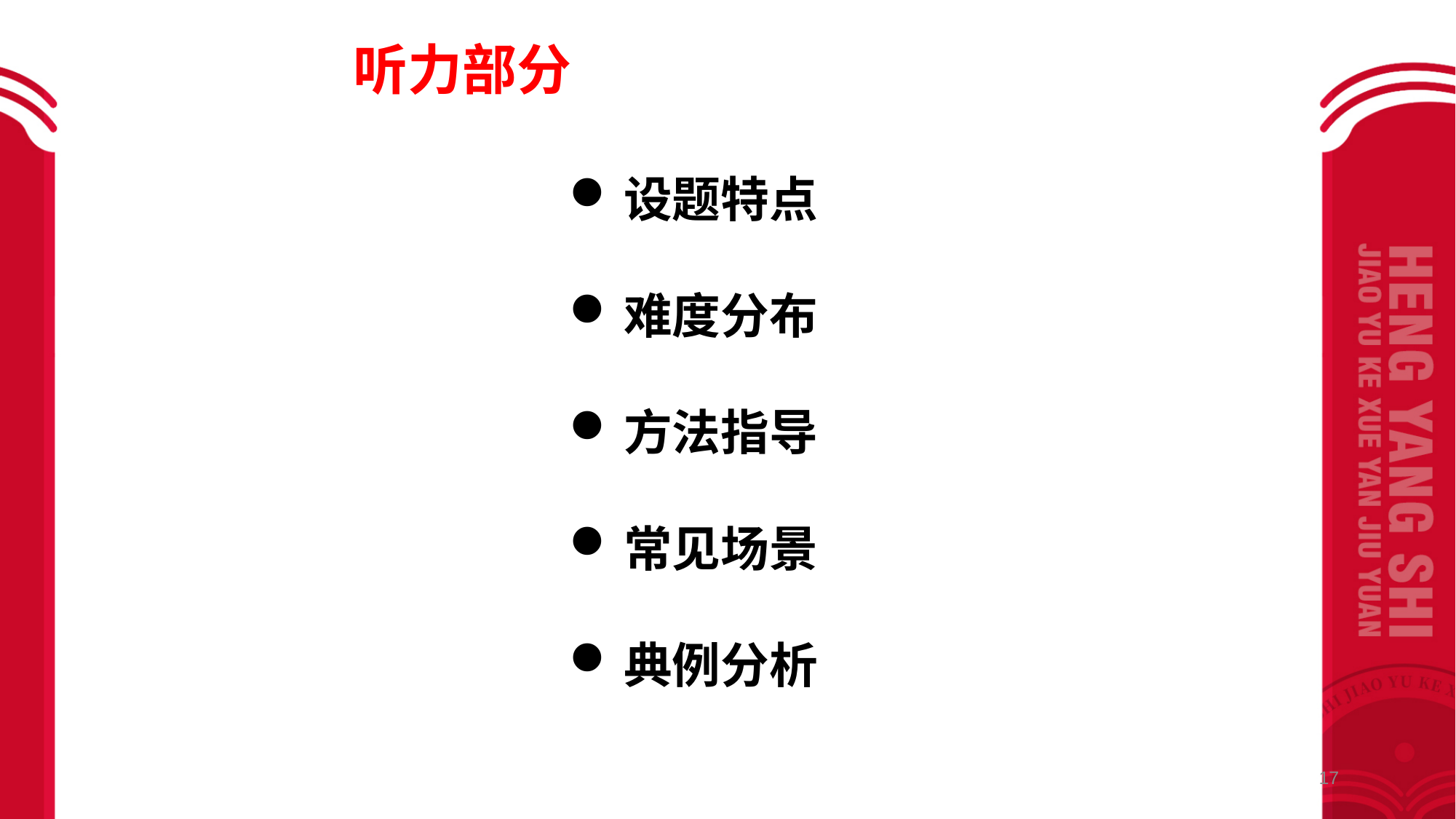

听力部分
设题特点

难度分布

方法指导

常见场景

典例分析

17